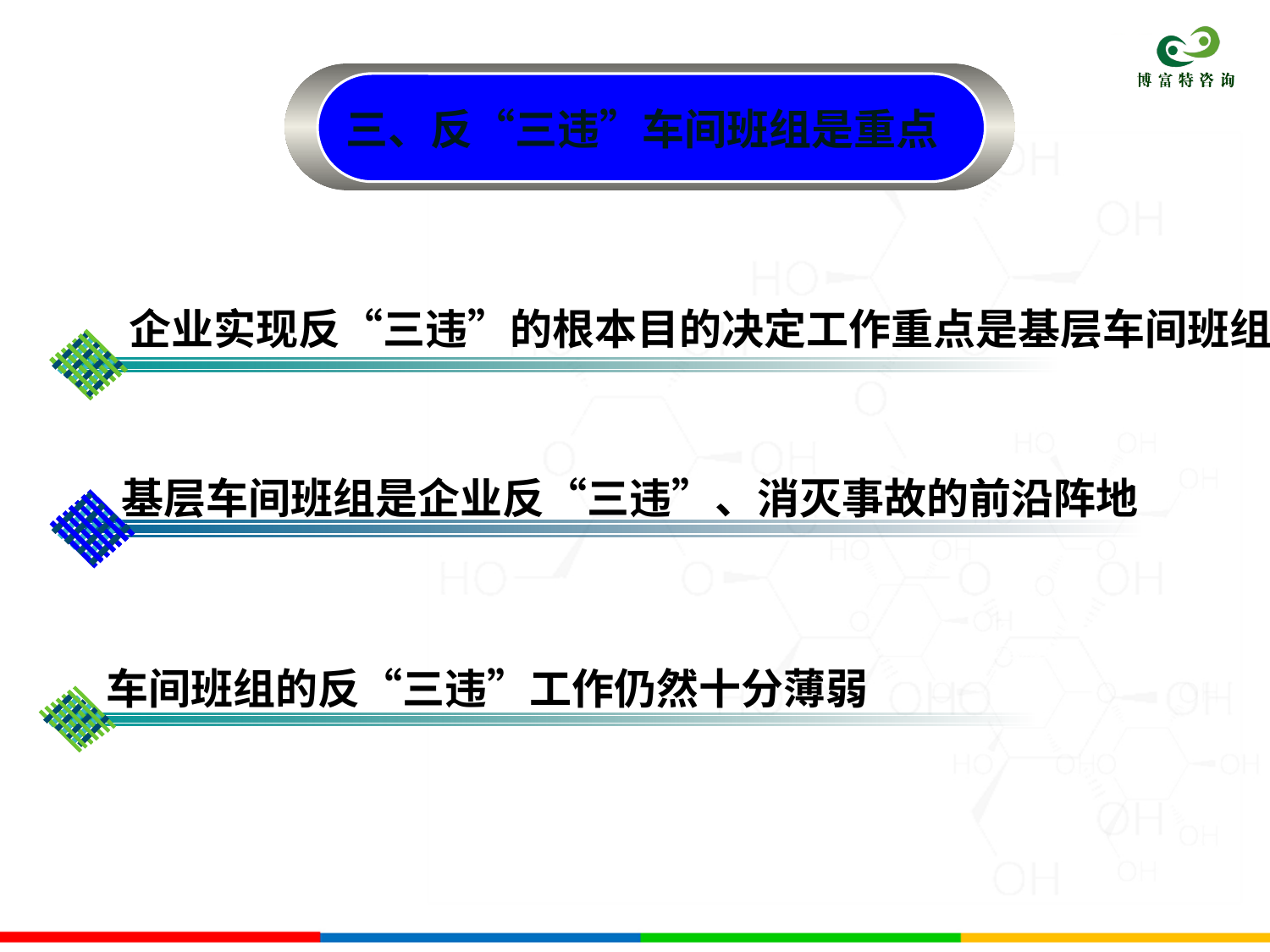

三、反“三违”车间班组是重点
企业实现反“三违”的根本目的决定工作重点是基层车间班组

基层车间班组是企业反“三违”、消灭事故的前沿阵地

车间班组的反“三违”工作仍然十分薄弱